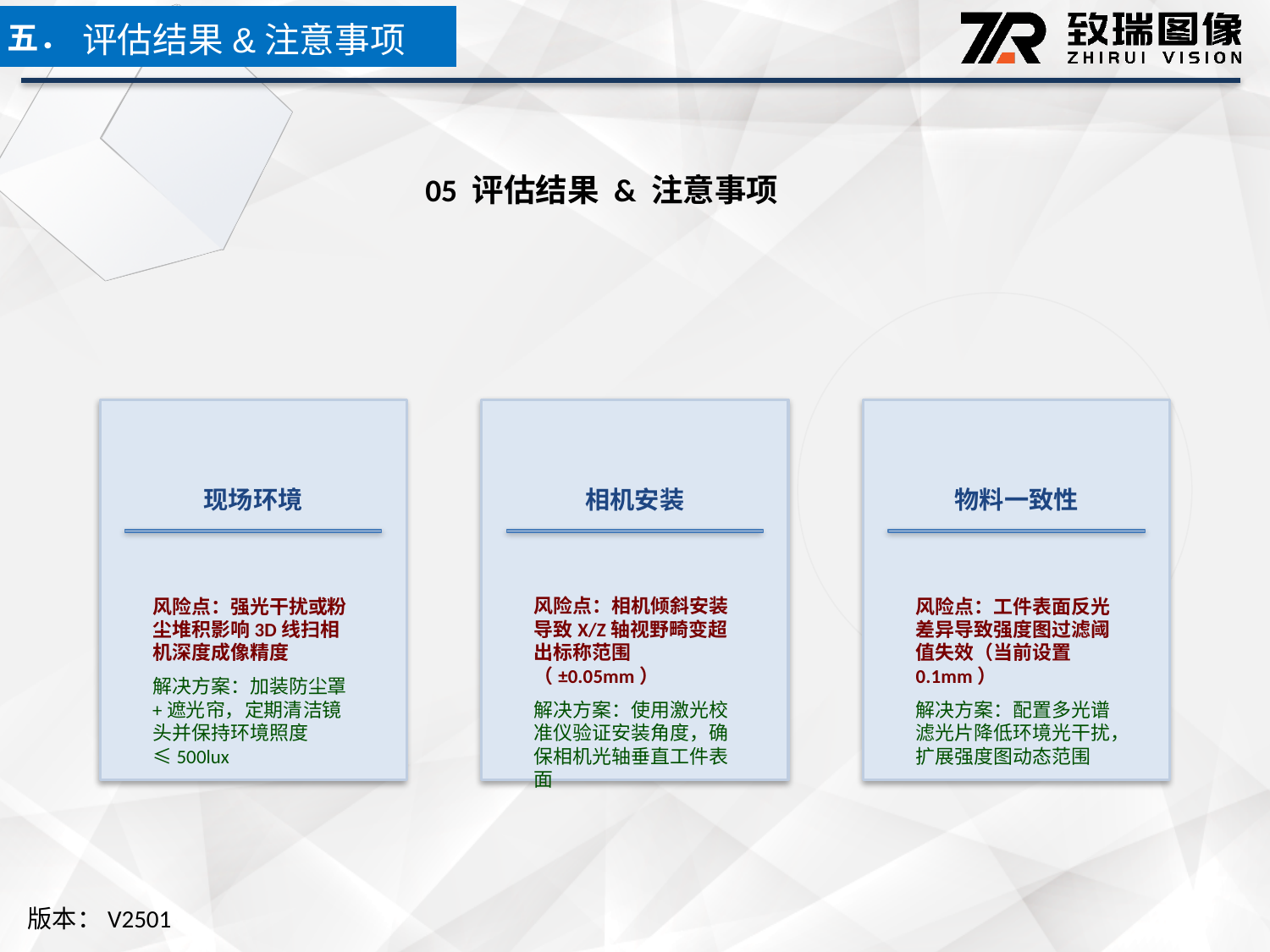

五．
评估结果&注意事项

05 评估结果 & 注意事项

现场环境

相机安装

物料一致性

风险点：强光干扰或粉尘堆积影响3D线扫相机深度成像精度
解决方案：加装防尘罩+遮光帘，定期清洁镜头并保持环境照度≤500lux

风险点：相机倾斜安装导致X/Z轴视野畸变超出标称范围（±0.05mm）
解决方案：使用激光校准仪验证安装角度，确保相机光轴垂直工件表面

风险点：工件表面反光差异导致强度图过滤阈值失效（当前设置0.1mm）
解决方案：配置多光谱滤光片降低环境光干扰，扩展强度图动态范围